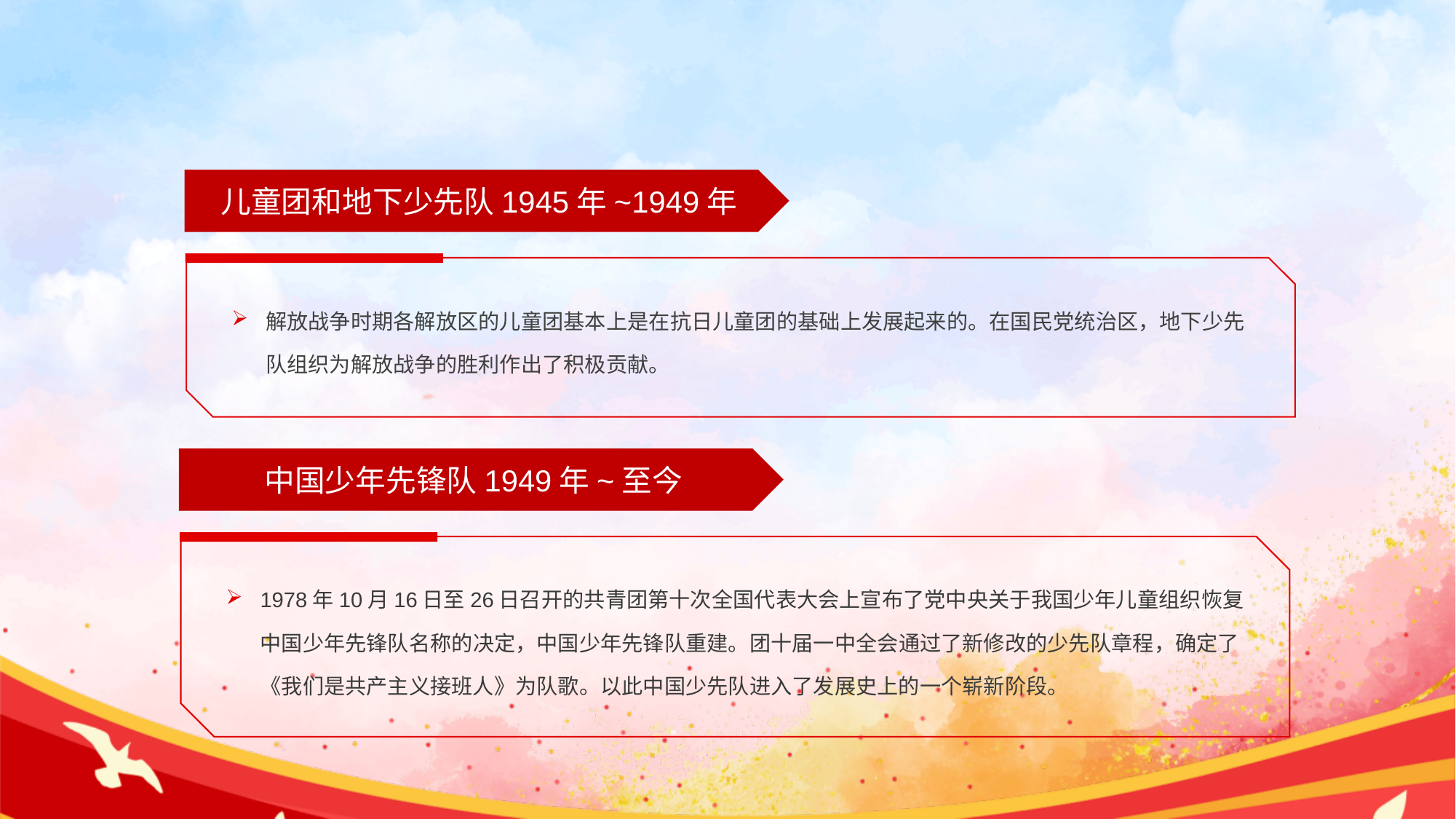

儿童团和地下少先队1945年~1949年

解放战争时期各解放区的儿童团基本上是在抗日儿童团的基础上发展起来的。在国民党统治区，地下少先队组织为解放战争的胜利作出了积极贡献。
中国少年先锋队1949年~至今

1978年10月16日至26日召开的共青团第十次全国代表大会上宣布了党中央关于我国少年儿童组织恢复中国少年先锋队名称的决定，中国少年先锋队重建。团十届一中全会通过了新修改的少先队章程，确定了《我们是共产主义接班人》为队歌。以此中国少先队进入了发展史上的一个崭新阶段。